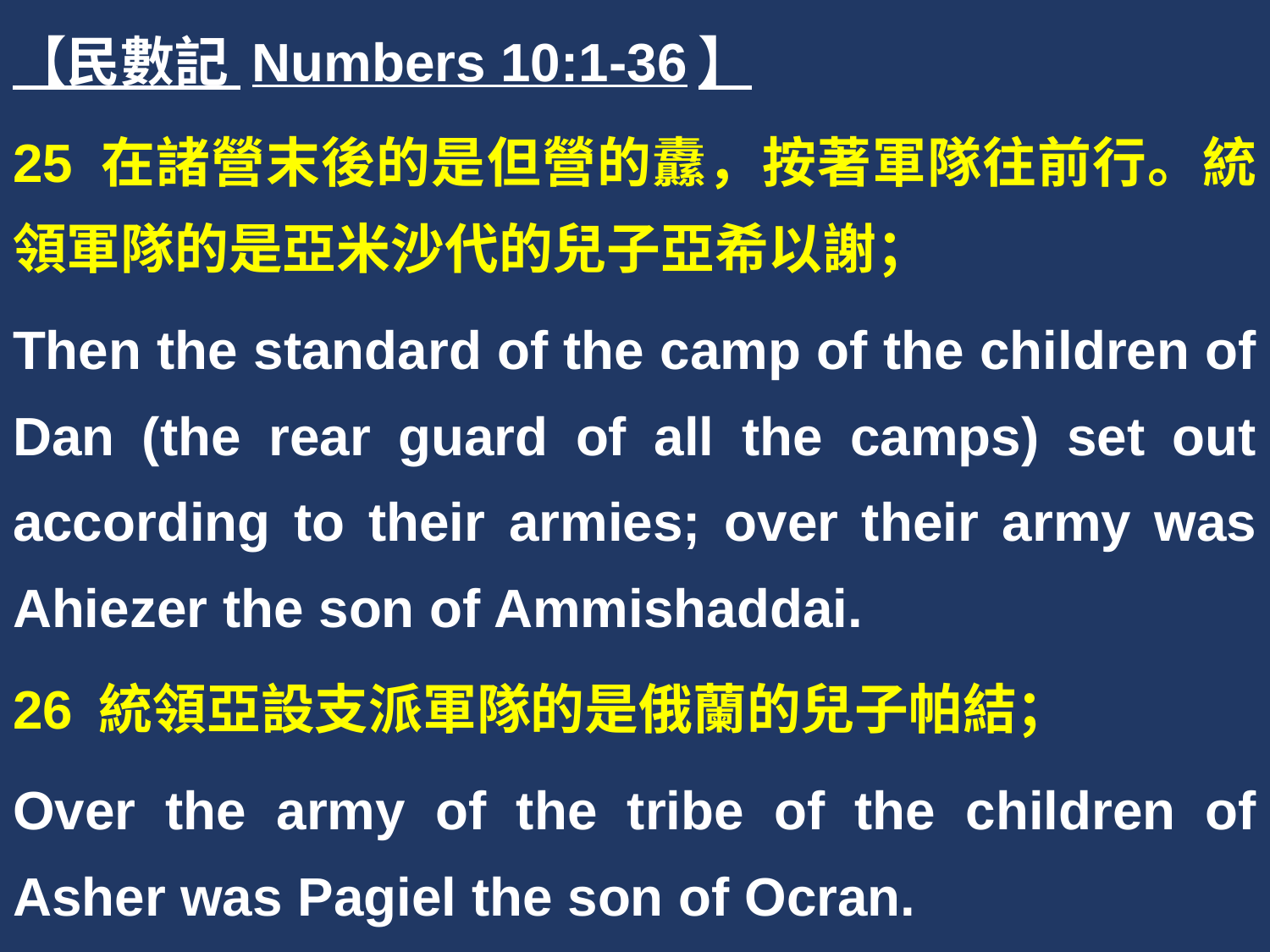

【民數記 Numbers 10:1-36】
25 在諸營末後的是但營的纛，按著軍隊往前行。統領軍隊的是亞米沙代的兒子亞希以謝；
Then the standard of the camp of the children of Dan (the rear guard of all the camps) set out according to their armies; over their army was Ahiezer the son of Ammishaddai.
26 統領亞設支派軍隊的是俄蘭的兒子帕結；
Over the army of the tribe of the children of Asher was Pagiel the son of Ocran.